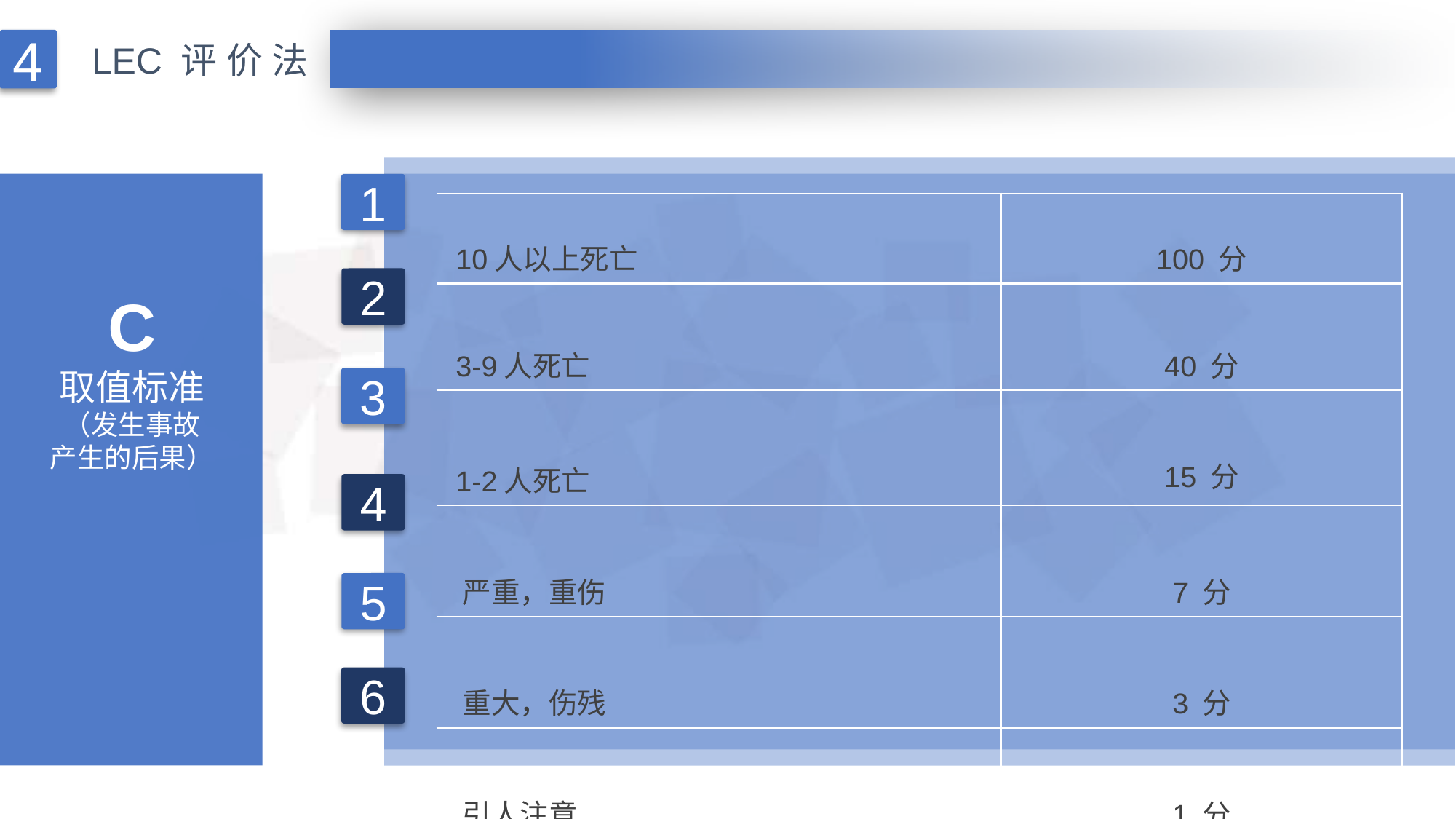

4

LEC 评价法

1

| 10人以上死亡 | 100 分 |
| --- | --- |
| 3-9人死亡 | 40 分 |
| 1-2人死亡 | 15 分 |
| 严重，重伤 | 7 分 |
| 重大，伤残 | 3 分 |
| 引人注意 | 1 分 |
2
C
取值标准
（发生事故
产生的后果）

3
4
5
6